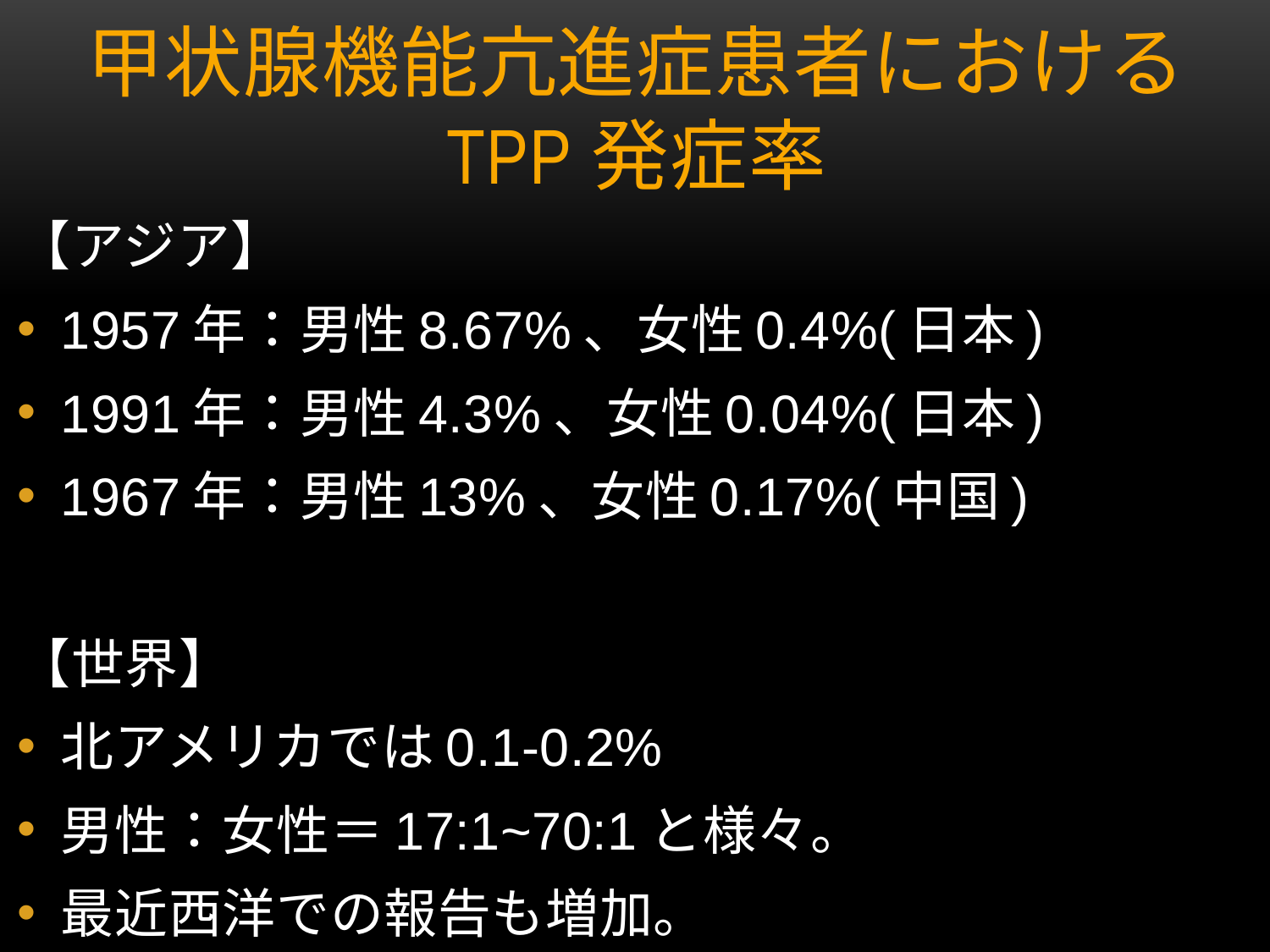

# 甲状腺機能亢進症患者における TPP発症率
【アジア】
1957年：男性8.67%、女性0.4%(日本)
1991年：男性4.3%、女性0.04%(日本)
1967年：男性13%、女性0.17%(中国)

【世界】
北アメリカでは0.1-0.2%
男性：女性＝17:1~70:1と様々。
最近西洋での報告も増加。